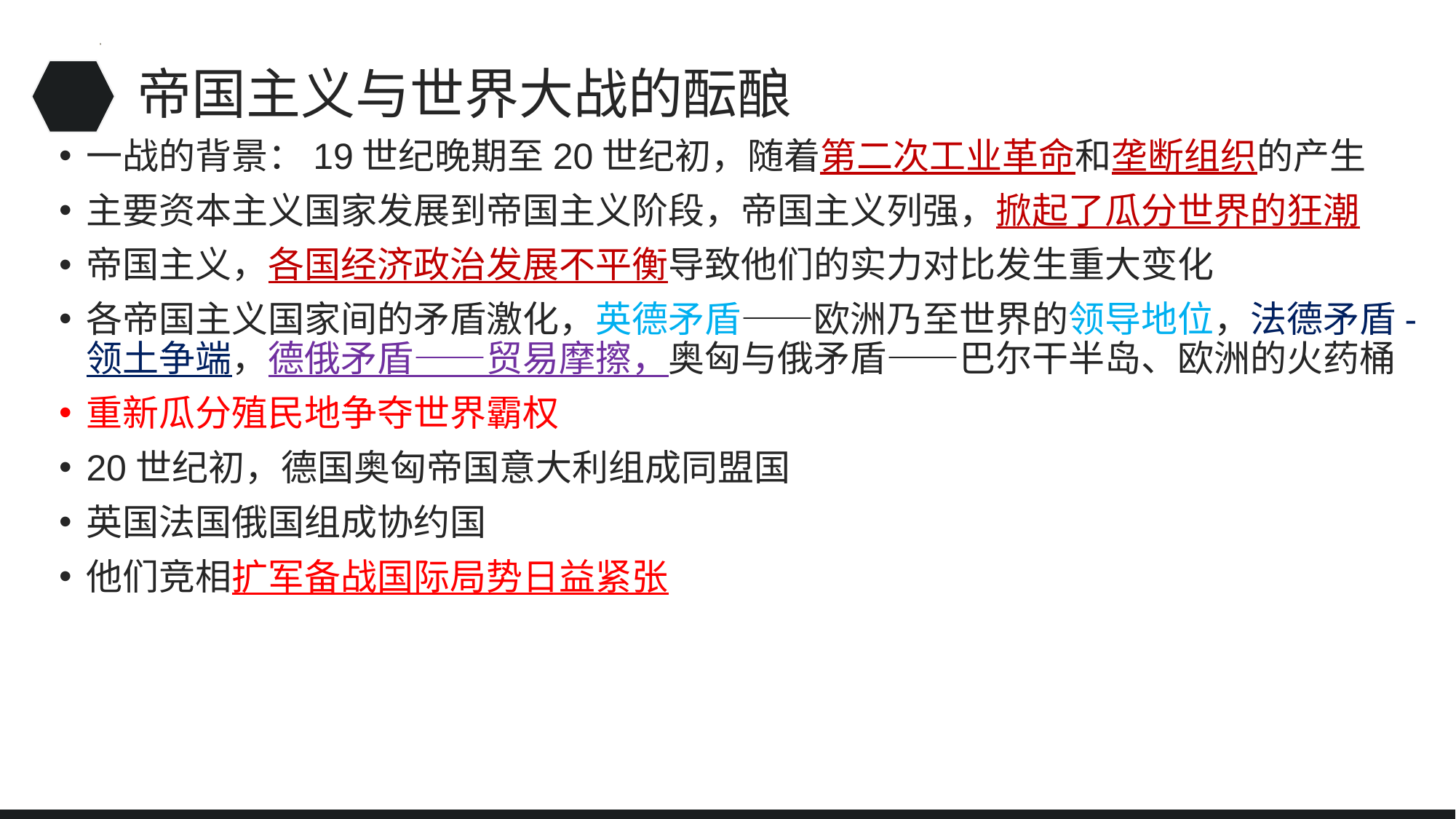

# 帝国主义与世界大战的酝酿
一战的背景：19世纪晚期至20世纪初，随着第二次工业革命和垄断组织的产生
主要资本主义国家发展到帝国主义阶段，帝国主义列强，掀起了瓜分世界的狂潮
帝国主义，各国经济政治发展不平衡导致他们的实力对比发生重大变化
各帝国主义国家间的矛盾激化，英德矛盾——欧洲乃至世界的领导地位，法德矛盾-领土争端，德俄矛盾——贸易摩擦，奥匈与俄矛盾——巴尔干半岛、欧洲的火药桶
重新瓜分殖民地争夺世界霸权
20世纪初，德国奥匈帝国意大利组成同盟国
英国法国俄国组成协约国
他们竞相扩军备战国际局势日益紧张